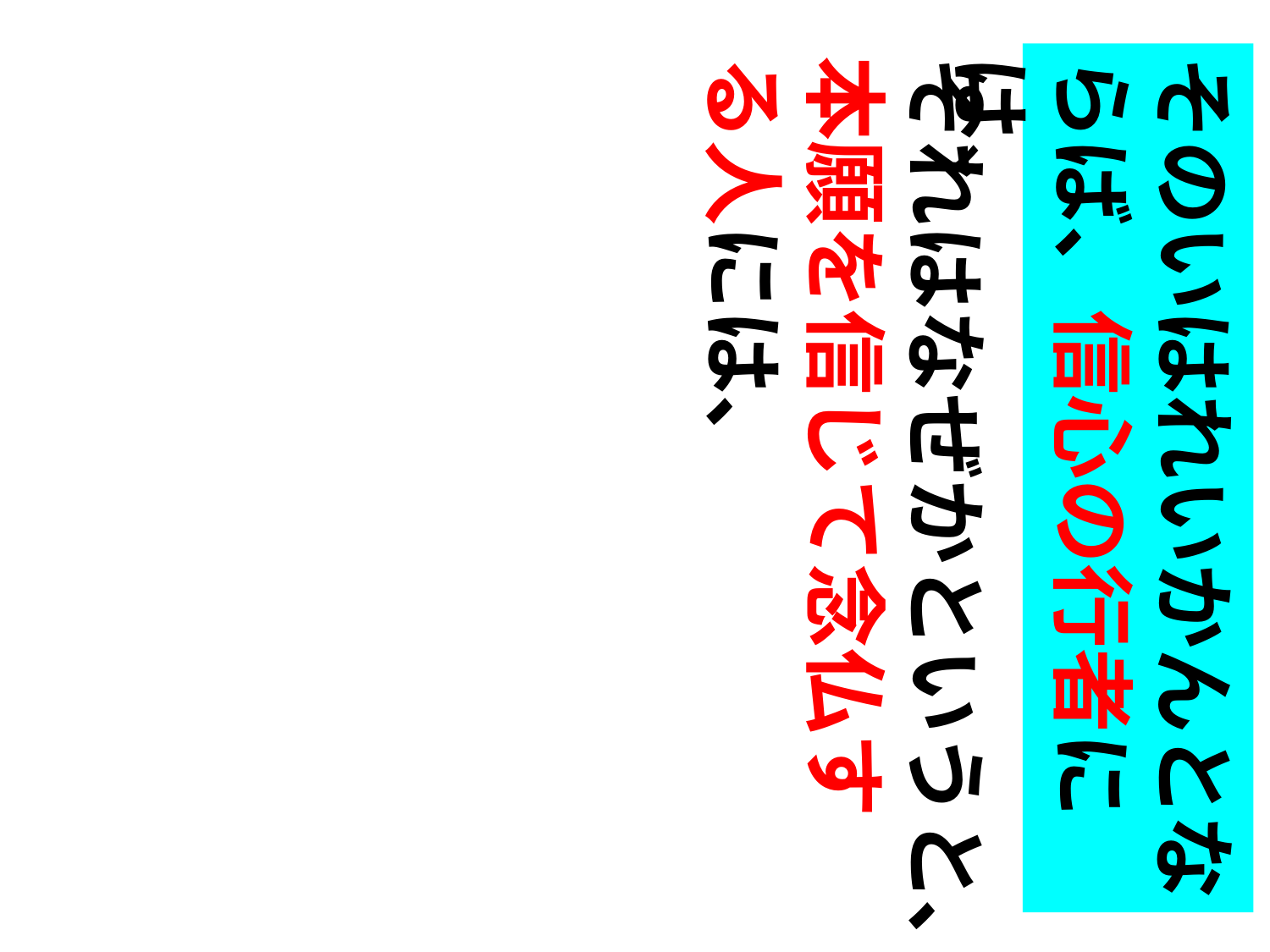

それはなぜかというと、本願を信じて念仏する人には、
そのいはれいかんとならば、信心の行者には、